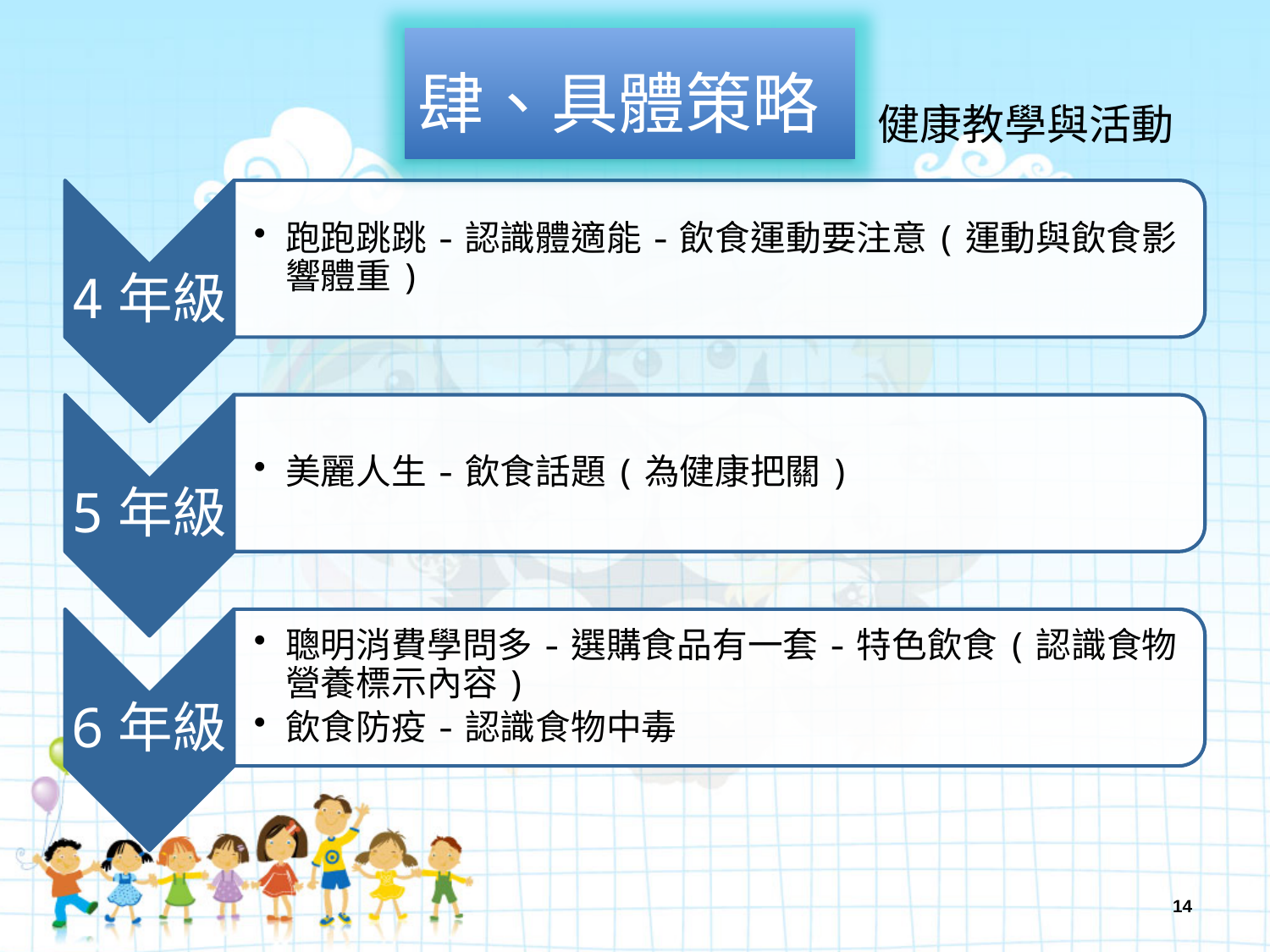

肆、具體策略
健康教學與活動
4年級
跑跑跳跳-認識體適能-飲食運動要注意(運動與飲食影響體重)
5年級
美麗人生-飲食話題(為健康把關)
6年級
聰明消費學問多-選購食品有一套-特色飲食(認識食物營養標示內容)
飲食防疫-認識食物中毒
14